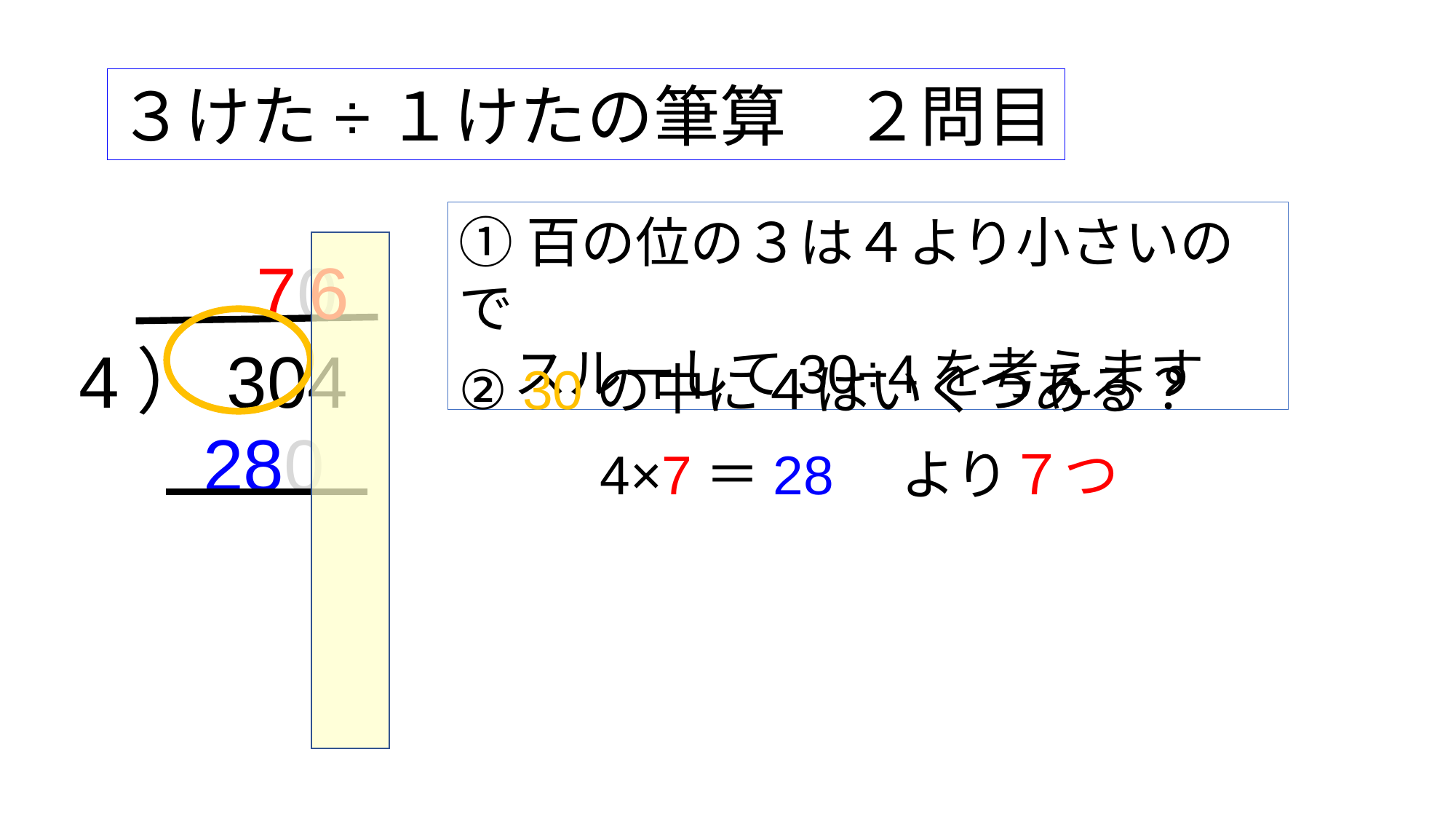

３けた÷１けたの筆算　２問目
70
6
①百の位の３は４より小さいので
　スルーして30÷4を考えます

4）304

② 30の中に４はいくつある？
280
4×7＝28　より７つ